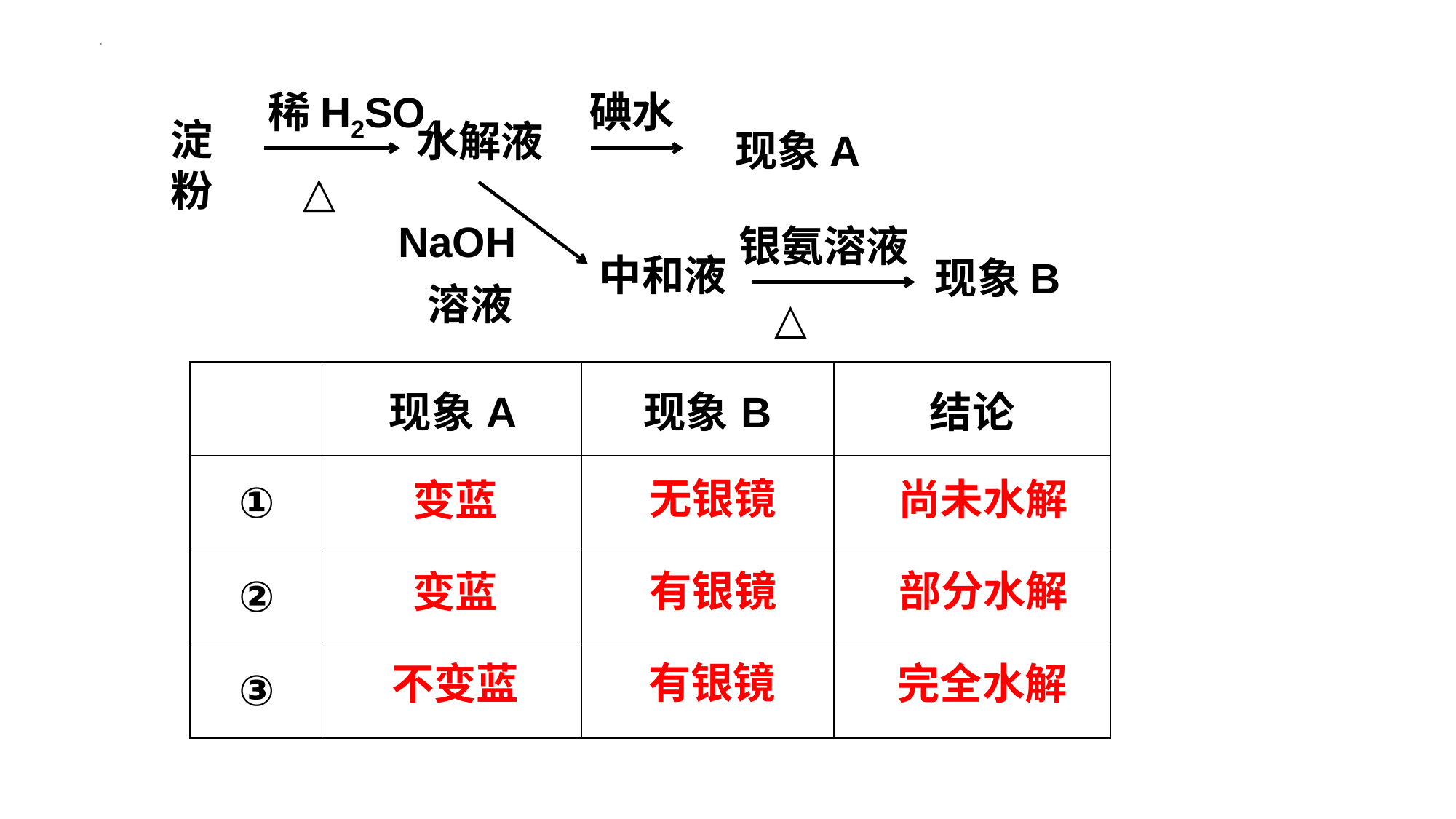

稀H2SO4
   △
碘水
淀粉
水解液
现象A
NaOH
  溶液
银氨溶液
   △
中和液
现象B
|  | 现象A | 现象B | 结论 |
| --- | --- | --- | --- |
| ① |  |  |  |
| ② |  |  |  |
| ③ |  |  |  |
无银镜
尚未水解
变蓝
有银镜
部分水解
变蓝
有银镜
完全水解
不变蓝